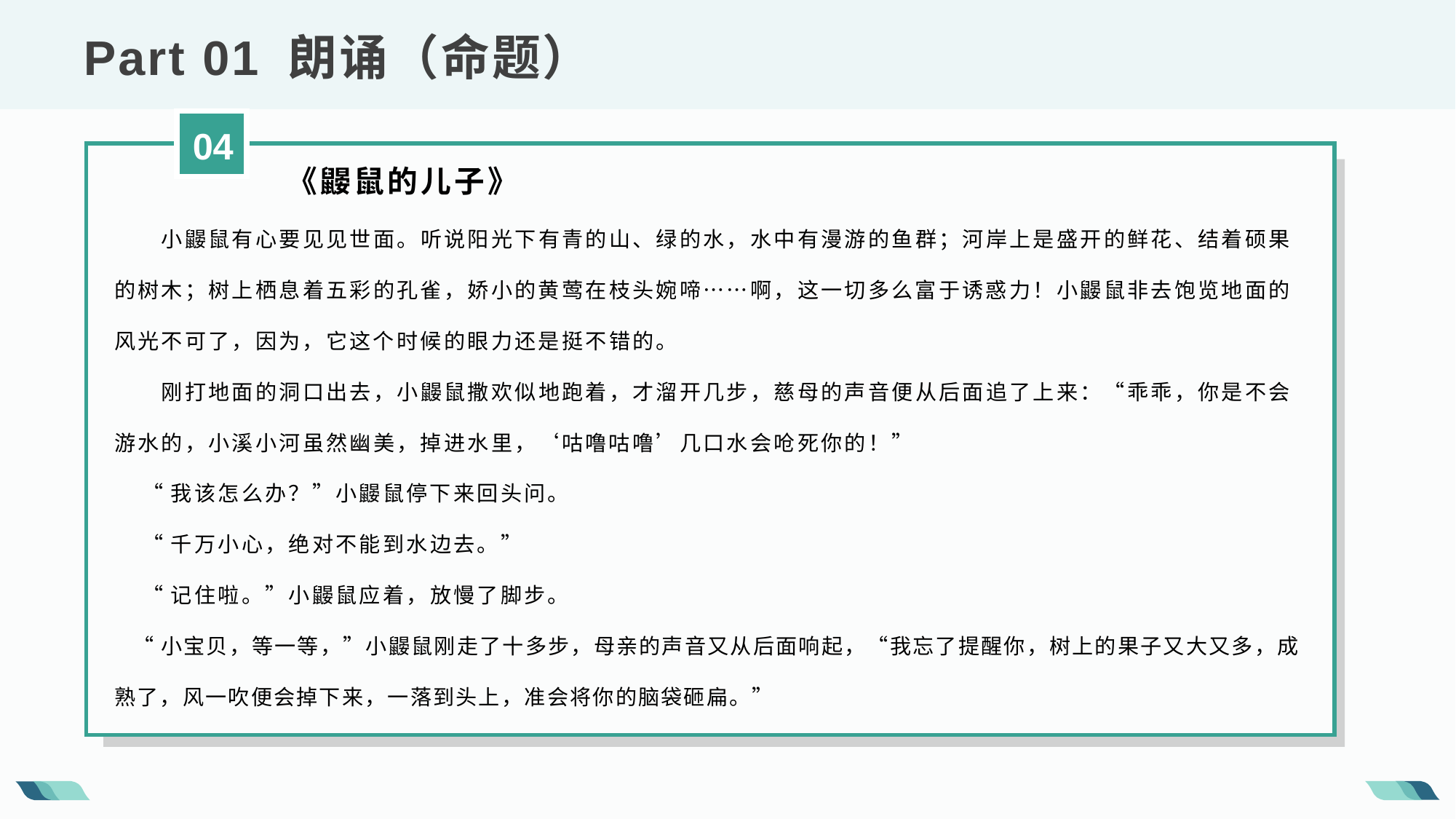

Part 01 朗诵（命题）
04

  《鼹鼠的儿子》

      小鼹鼠有心要见见世面。听说阳光下有青的山、绿的水，水中有漫游的鱼群；河岸上是盛开的鲜花、结着硕果的树木；树上栖息着五彩的孔雀，娇小的黄莺在枝头婉啼……啊，这一切多么富于诱惑力！小鼹鼠非去饱览地面的风光不可了，因为，它这个时候的眼力还是挺不错的。
      刚打地面的洞口出去，小鼹鼠撒欢似地跑着，才溜开几步，慈母的声音便从后面追了上来：“乖乖，你是不会游水的，小溪小河虽然幽美，掉进水里，‘咕噜咕噜’几口水会呛死你的！”
    “我该怎么办？”小鼹鼠停下来回头问。
    “千万小心，绝对不能到水边去。”
    “记住啦。”小鼹鼠应着，放慢了脚步。
   “小宝贝，等一等，”小鼹鼠刚走了十多步，母亲的声音又从后面响起，“我忘了提醒你，树上的果子又大又多，成熟了，风一吹便会掉下来，一落到头上，准会将你的脑袋砸扁。”